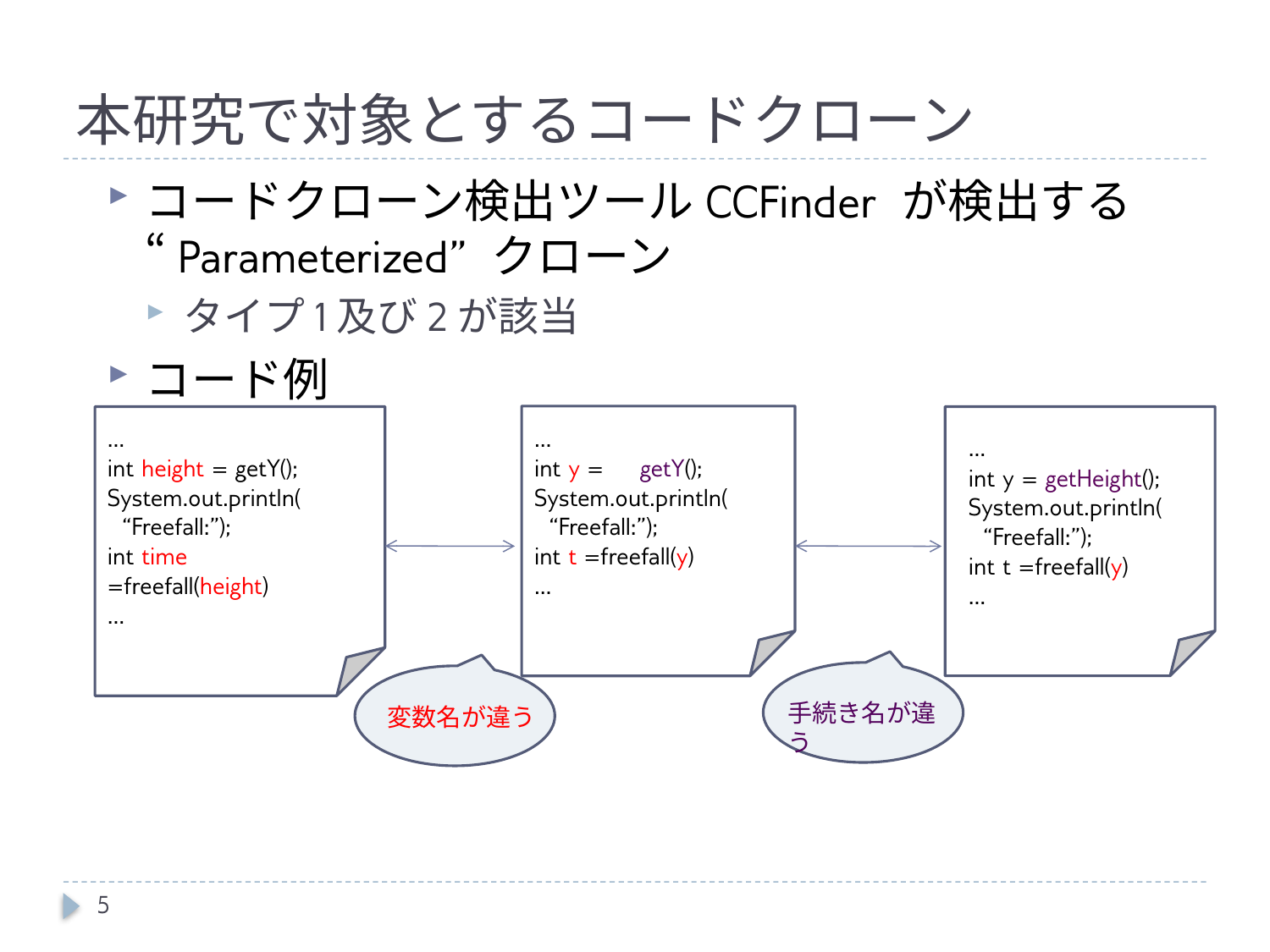

# 本研究で対象とするコードクローン
コードクローン検出ツールCCFinder が検出する “Parameterized” クローン
タイプ1及び2が該当
コード例

…
int height = getY();
System.out.println(
  “Freefall:”);
int time　=freefall(height)
…
…
int y =　getY();
System.out.println(
  “Freefall:”);
int t =freefall(y)
…
…
int y = getHeight();
System.out.println(
  “Freefall:”);
int t =freefall(y)
…

手続き名が違う
変数名が違う
5